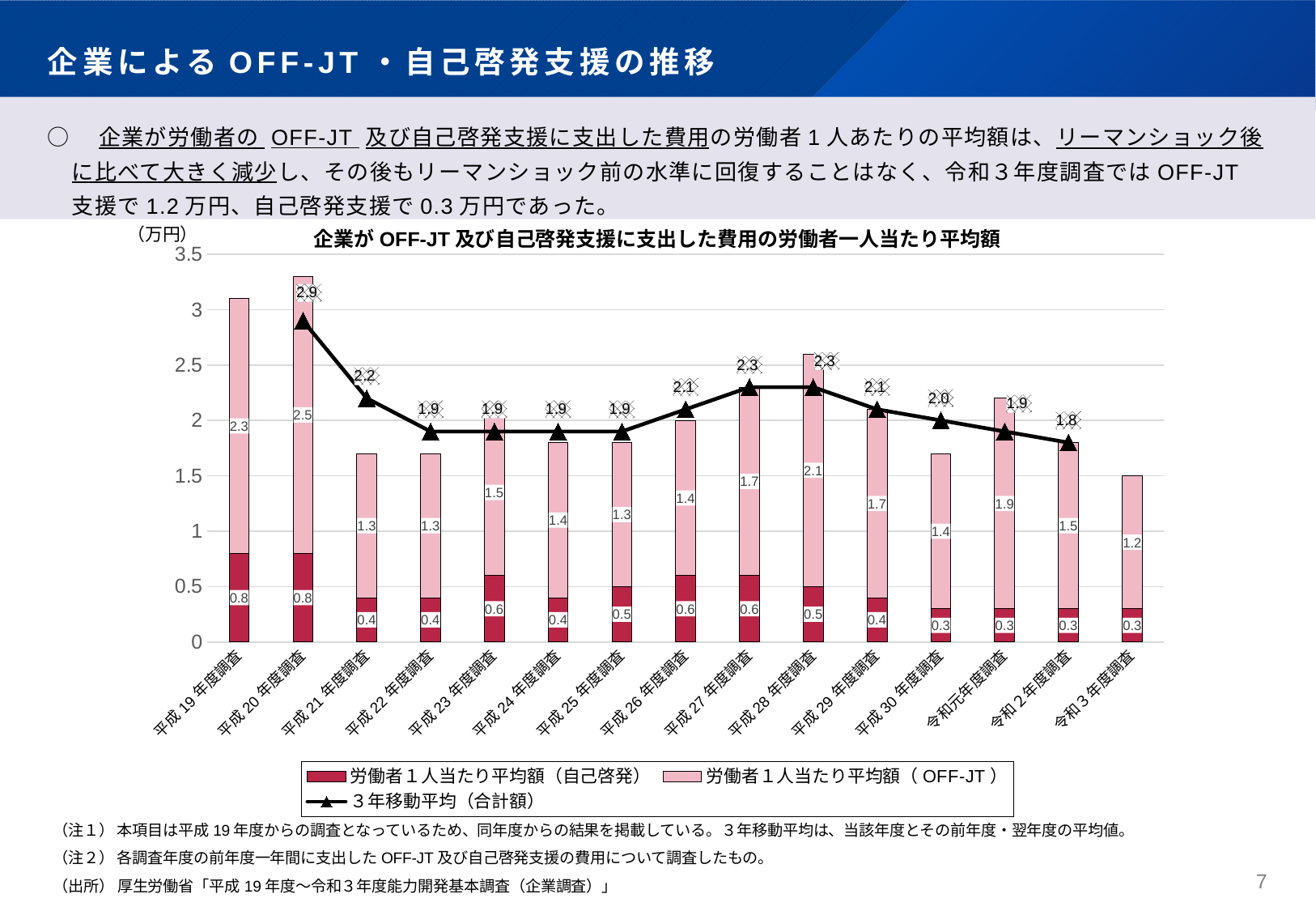

# 企業によるOFF-JT・自己啓発支援の推移
○　企業が労働者の OFF-JT 及び自己啓発支援に支出した費用の労働者1人あたりの平均額は、リーマンショック後に比べて大きく減少し、その後もリーマンショック前の水準に回復することはなく、令和３年度調査ではOFF-JT支援で1.2万円、自己啓発支援で0.3万円であった。
（万円）
企業がOFF-JT及び自己啓発支援に支出した費用の労働者一人当たり平均額

### Chart

| Category | 労働者１人当たり平均額（自己啓発） | 労働者１人当たり平均額（OFF-JT） | ３年移動平均（合計額） |
|---|---|---|---|
| 平成19年度調査 | 0.8 | 2.3 | None |
| 平成20年度調査 | 0.8 | 2.5 | 2.9 |
| 平成21年度調査 | 0.4 | 1.3 | 2.2 |
| 平成22年度調査 | 0.4 | 1.3 | 1.9 |
| 平成23年度調査 | 0.6 | 1.5 | 1.9 |
| 平成24年度調査 | 0.4 | 1.4 | 1.9 |
| 平成25年度調査 | 0.5 | 1.3 | 1.9 |
| 平成26年度調査 | 0.6 | 1.4 | 2.1 |
| 平成27年度調査 | 0.6 | 1.7 | 2.3 |
| 平成28年度調査 | 0.5 | 2.1 | 2.3 |
| 平成29年度調査 | 0.4 | 1.7 | 2.1 |
| 平成30年度調査 | 0.3 | 1.4 | 2.0 |
| 令和元年度調査 | 0.3 | 1.9 | 1.9 |
| 令和２年度調査 | 0.3 | 1.5 | 1.8 |
| 令和３年度調査 | 0.3 | 1.2 | None |
（注１） 本項目は平成19年度からの調査となっているため、同年度からの結果を掲載している。３年移動平均は、当該年度とその前年度・翌年度の平均値。
（注２） 各調査年度の前年度一年間に支出したOFF-JT及び自己啓発支援の費用について調査したもの。
（出所） 厚生労働省「平成19年度～令和３年度能力開発基本調査（企業調査）」
7